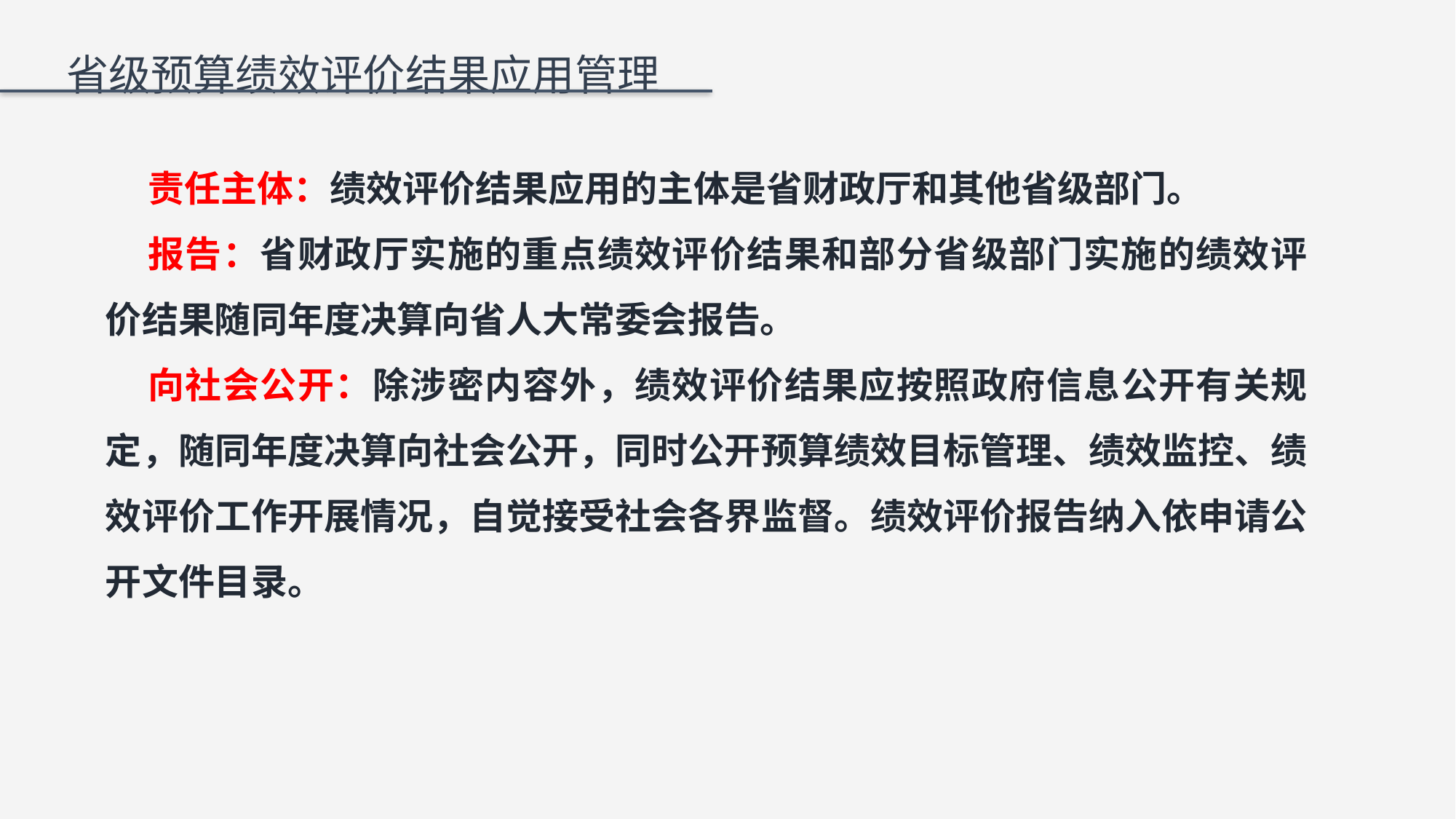

省级预算绩效评价结果应用管理
责任主体：绩效评价结果应用的主体是省财政厅和其他省级部门。
报告：省财政厅实施的重点绩效评价结果和部分省级部门实施的绩效评价结果随同年度决算向省人大常委会报告。
向社会公开：除涉密内容外，绩效评价结果应按照政府信息公开有关规定，随同年度决算向社会公开，同时公开预算绩效目标管理、绩效监控、绩效评价工作开展情况，自觉接受社会各界监督。绩效评价报告纳入依申请公开文件目录。